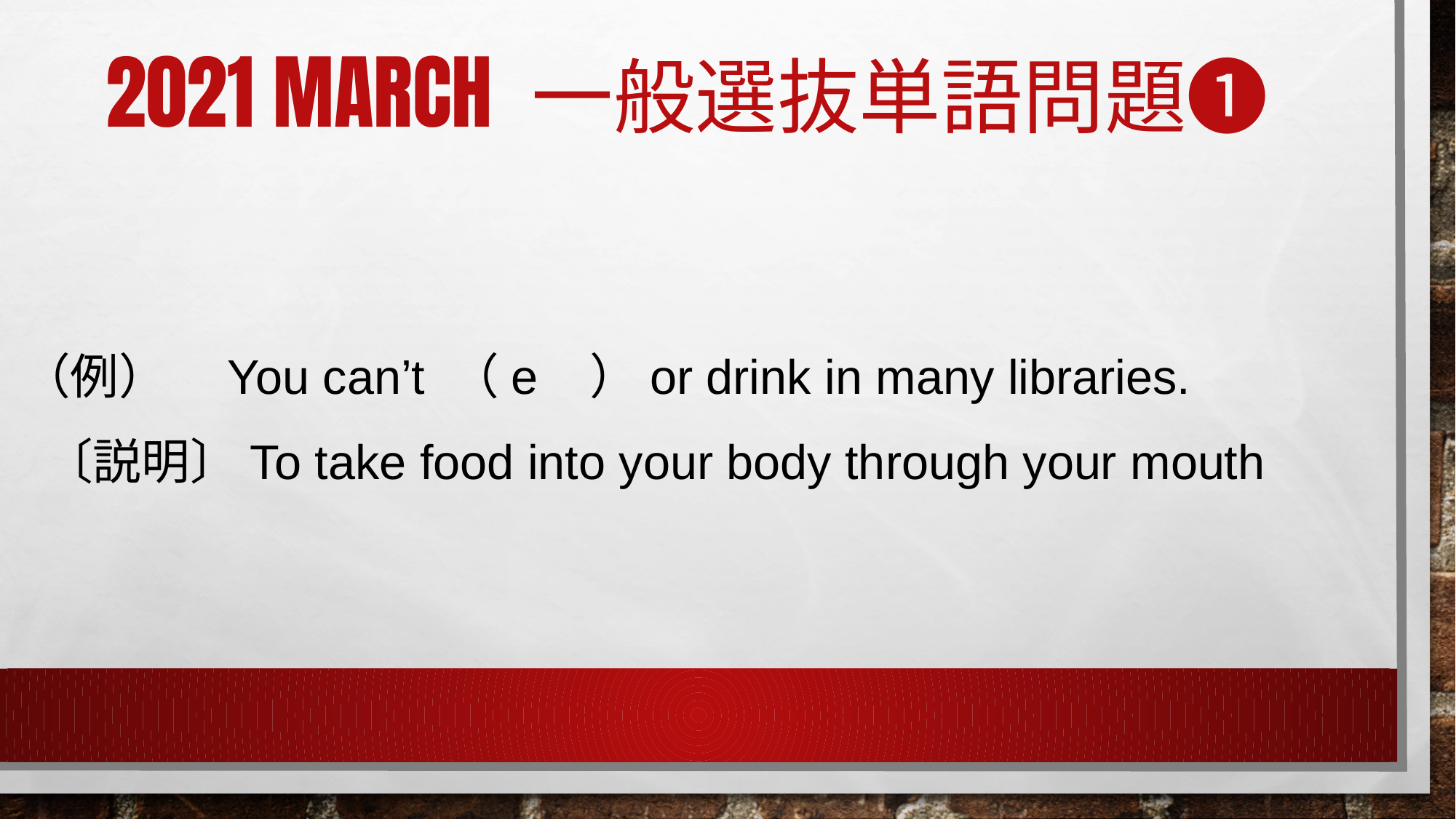

# 2021 March 一般選抜単語問題❶
（例）　You can’t （e   ）or drink in many libraries.
 〔説明〕To take food into your body through your mouth